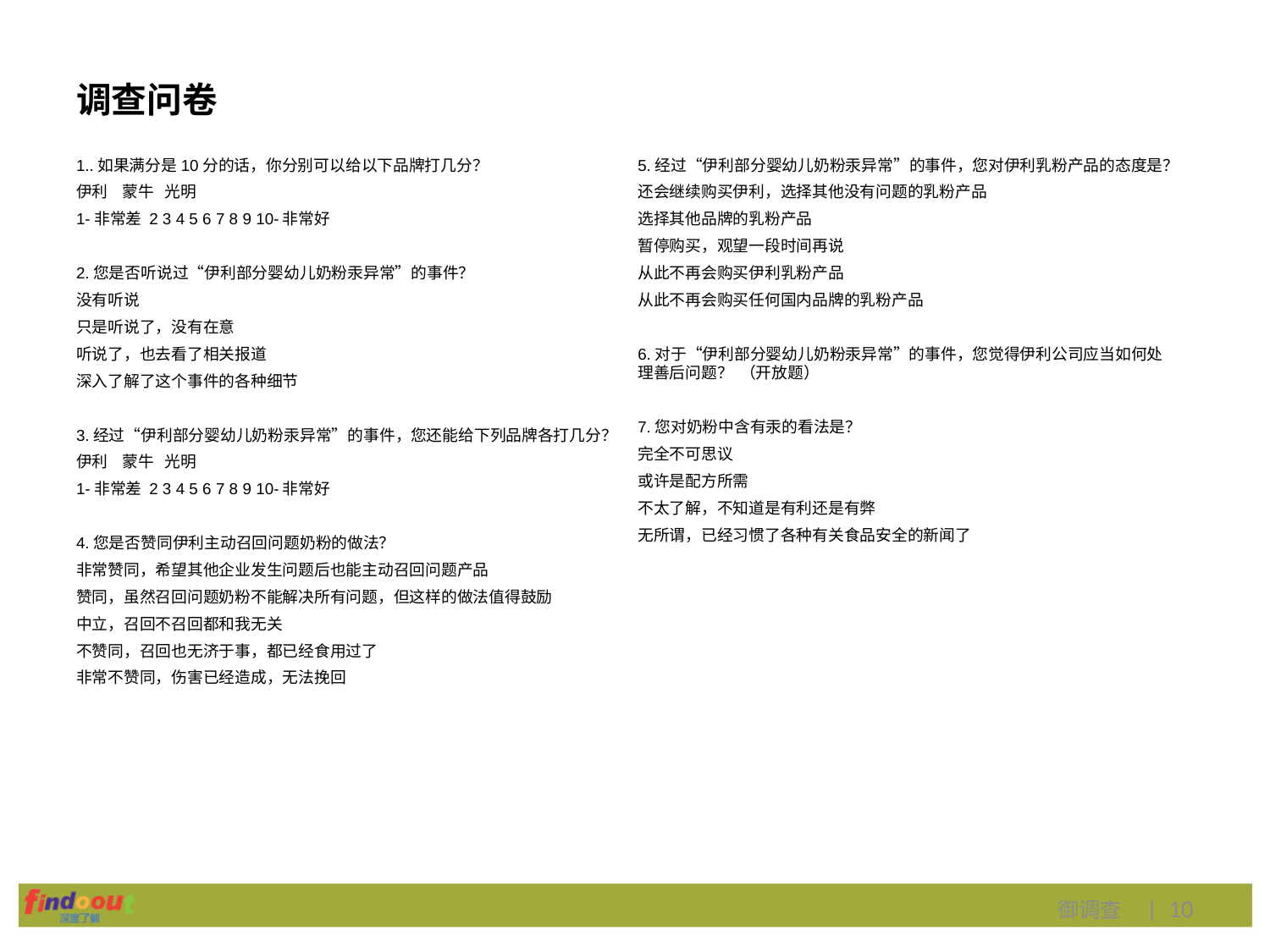

# 调查问卷
1..如果满分是10分的话，你分别可以给以下品牌打几分？
伊利    蒙牛   光明
1-非常差 2 3 4 5 6 7 8 9 10-非常好

2.您是否听说过“伊利部分婴幼儿奶粉汞异常”的事件？
没有听说
只是听说了，没有在意
听说了，也去看了相关报道
深入了解了这个事件的各种细节

3.经过“伊利部分婴幼儿奶粉汞异常”的事件，您还能给下列品牌各打几分？
伊利    蒙牛   光明
1-非常差 2 3 4 5 6 7 8 9 10-非常好

4.您是否赞同伊利主动召回问题奶粉的做法？
非常赞同，希望其他企业发生问题后也能主动召回问题产品
赞同，虽然召回问题奶粉不能解决所有问题，但这样的做法值得鼓励
中立，召回不召回都和我无关
不赞同，召回也无济于事，都已经食用过了
非常不赞同，伤害已经造成，无法挽回

5.经过“伊利部分婴幼儿奶粉汞异常”的事件，您对伊利乳粉产品的态度是？
还会继续购买伊利，选择其他没有问题的乳粉产品
选择其他品牌的乳粉产品
暂停购买，观望一段时间再说
从此不再会购买伊利乳粉产品
从此不再会购买任何国内品牌的乳粉产品

6.对于“伊利部分婴幼儿奶粉汞异常”的事件，您觉得伊利公司应当如何处理善后问题？  （开放题）

7.您对奶粉中含有汞的看法是？
完全不可思议
或许是配方所需
不太了解，不知道是有利还是有弊
无所谓，已经习惯了各种有关食品安全的新闻了

御调查   |  10